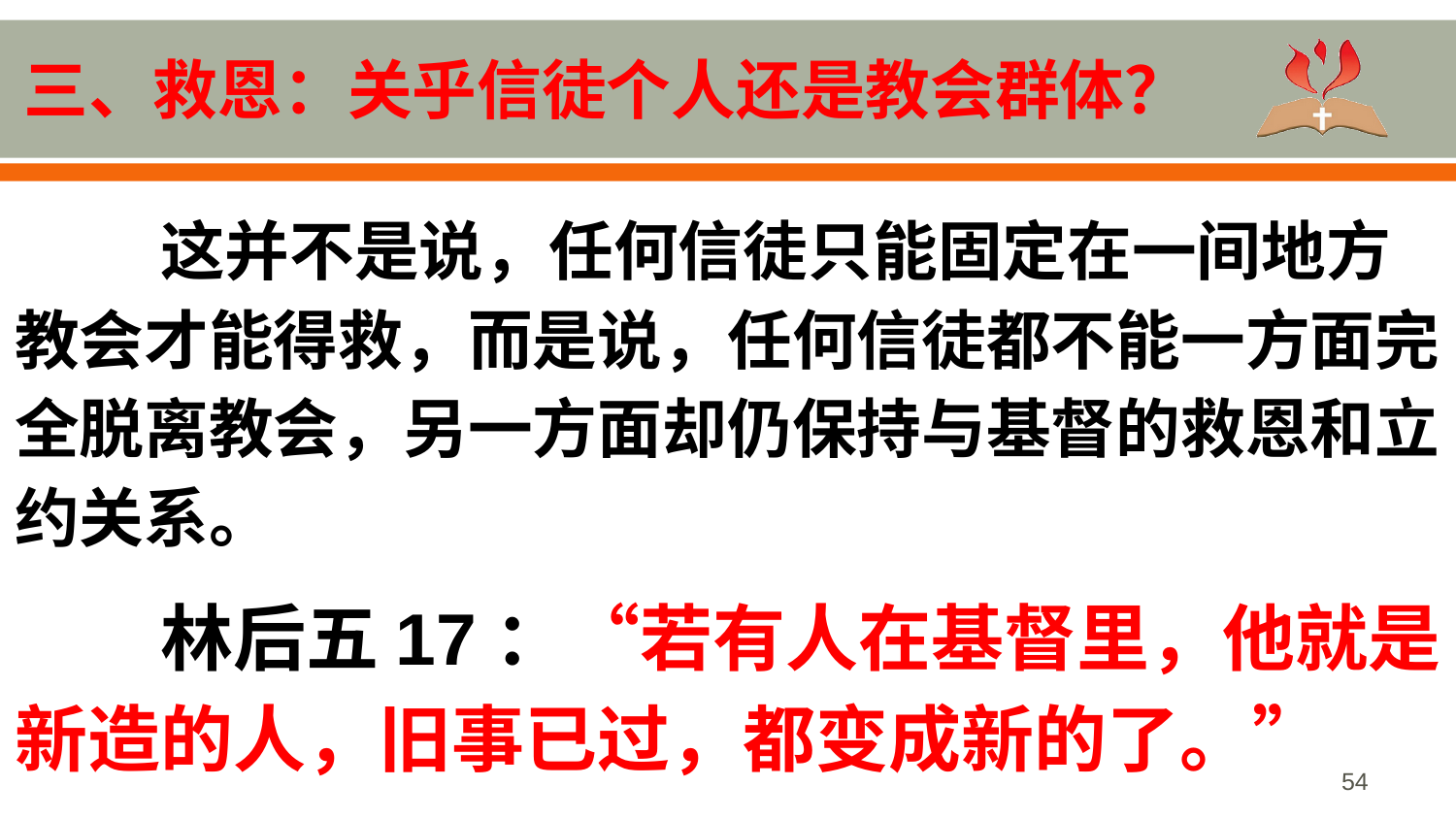

# 三、救恩：关乎信徒个人还是教会群体？
这并不是说，任何信徒只能固定在一间地方教会才能得救，而是说，任何信徒都不能一方面完全脱离教会，另一方面却仍保持与基督的救恩和立约关系。
林后五17：“若有人在基督里，他就是新造的人，旧事已过，都变成新的了。”

54